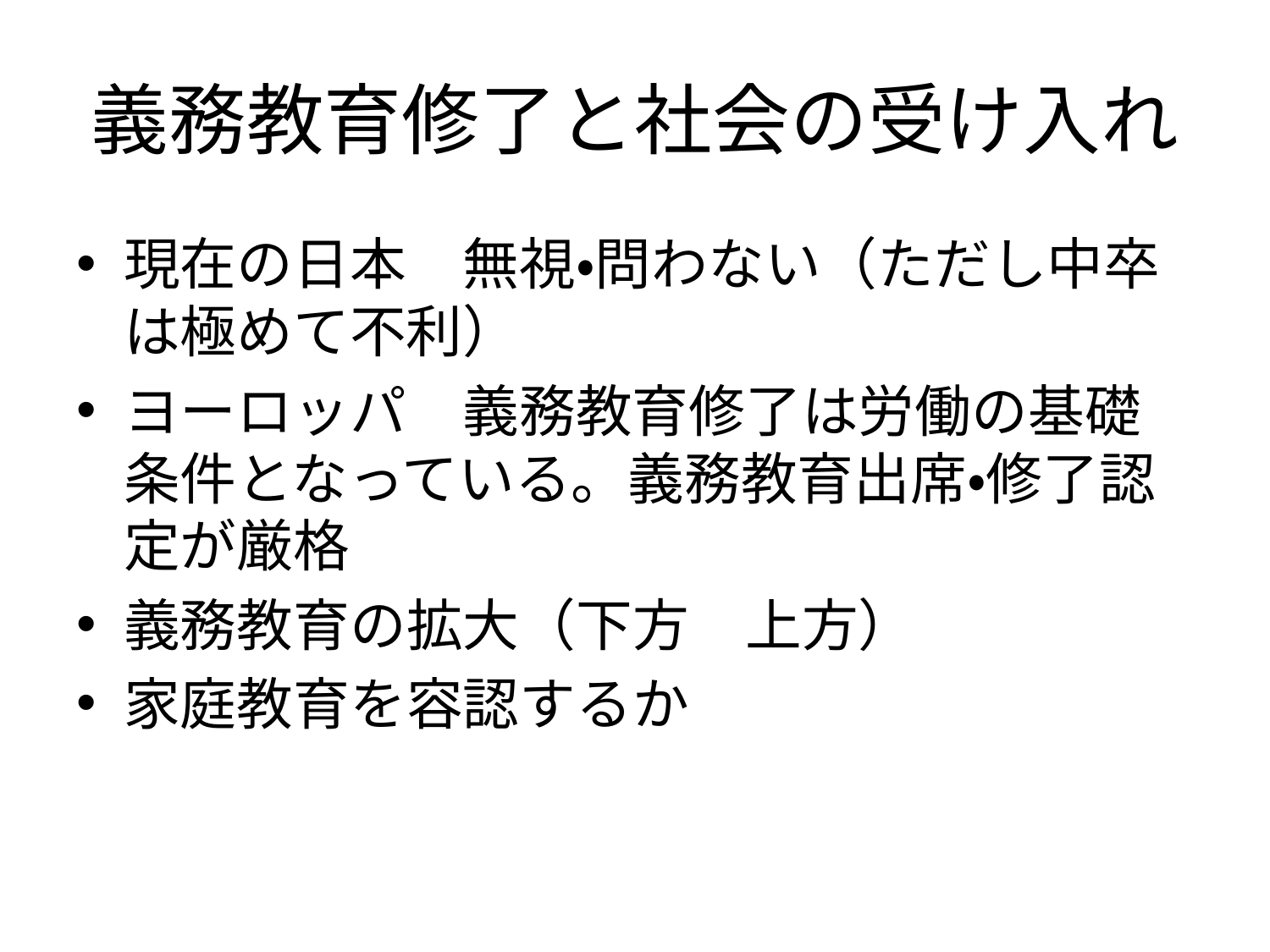

# 義務教育修了と社会の受け入れ
現在の日本　無視・問わない（ただし中卒は極めて不利）
ヨーロッパ　義務教育修了は労働の基礎条件となっている。義務教育出席・修了認定が厳格
義務教育の拡大（下方　上方）
家庭教育を容認するか